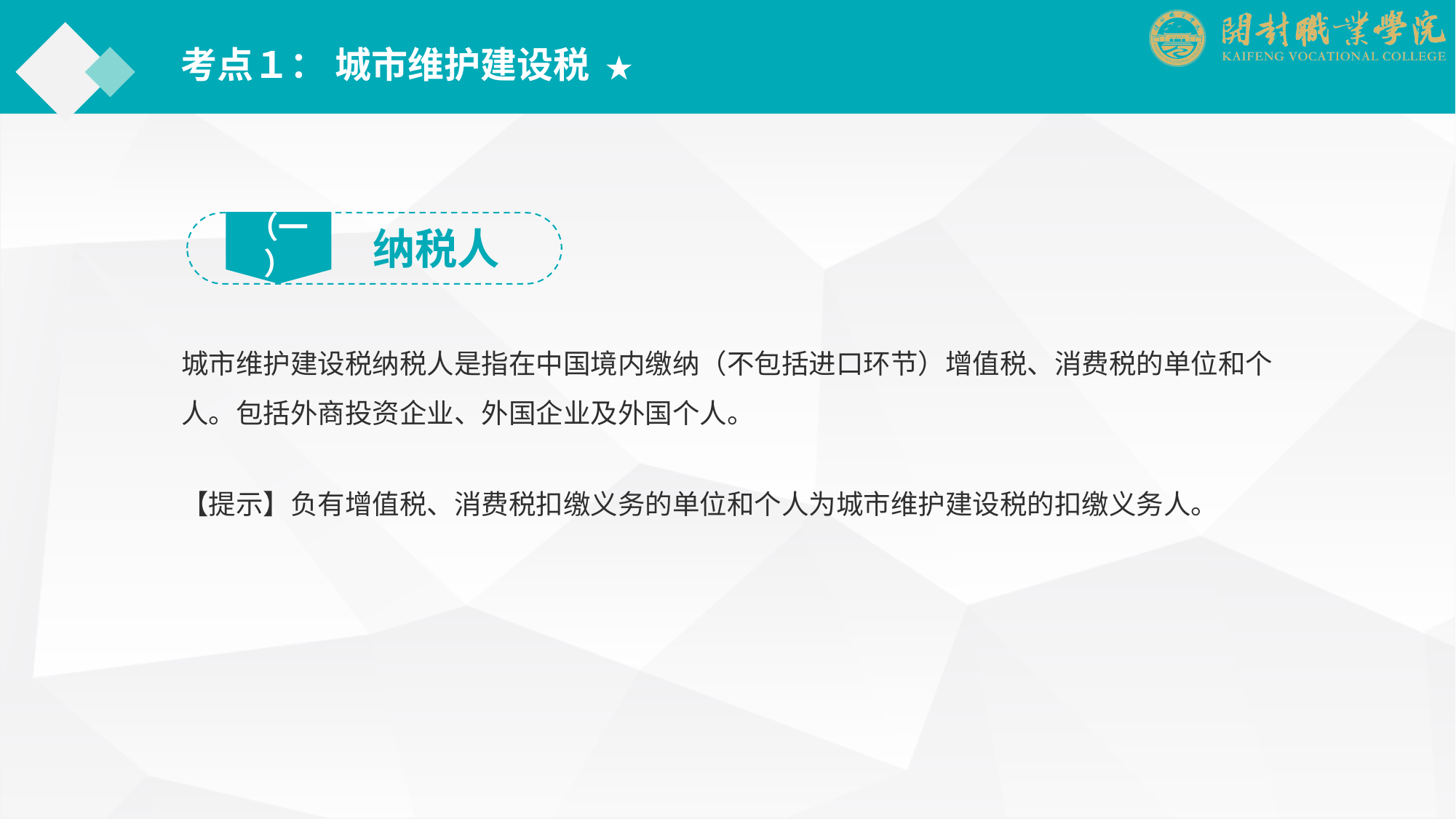

考点１： 城市维护建设税  ★
（一）

纳税人
城市维护建设税纳税人是指在中国境内缴纳（不包括进口环节）增值税、消费税的单位和个人。包括外商投资企业、外国企业及外国个人。
【提示】负有增值税、消费税扣缴义务的单位和个人为城市维护建设税的扣缴义务人。